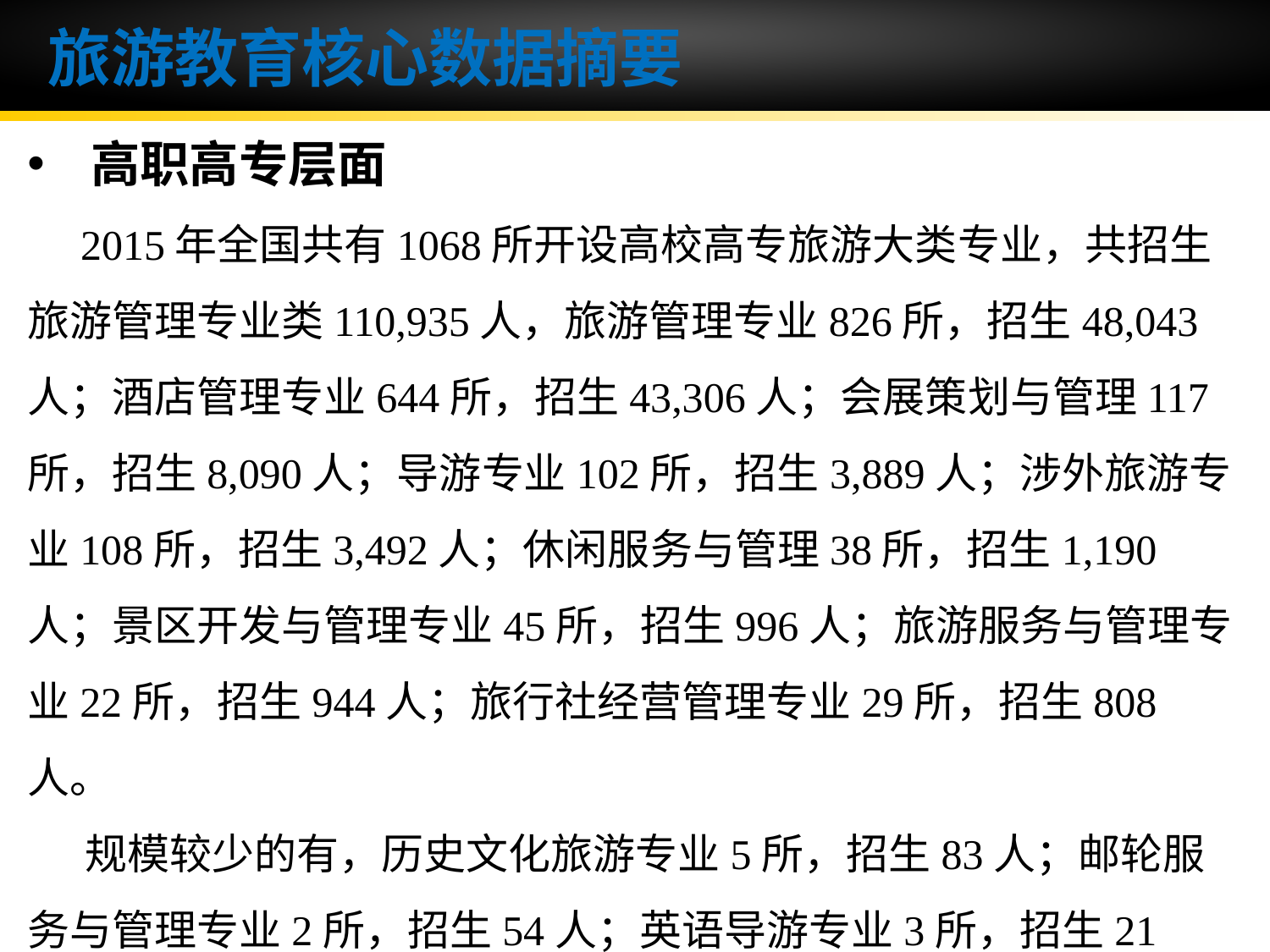

# 旅游教育核心数据摘要
高职高专层面
     2015年全国共有1068所开设高校高专旅游大类专业，共招生旅游管理专业类110,935人，旅游管理专业826所，招生48,043人；酒店管理专业644所，招生43,306人；会展策划与管理117所，招生8,090人；导游专业102所，招生3,889人；涉外旅游专业108所，招生3,492人；休闲服务与管理38所，招生1,190人；景区开发与管理专业45所，招生996人；旅游服务与管理专业22所，招生944人；旅行社经营管理专业29所，招生808人。
     规模较少的有，历史文化旅游专业5所，招生83人；邮轮服务与管理专业2所，招生54人；英语导游专业3所，招生21人；休闲旅游管理专业3所，招生19人